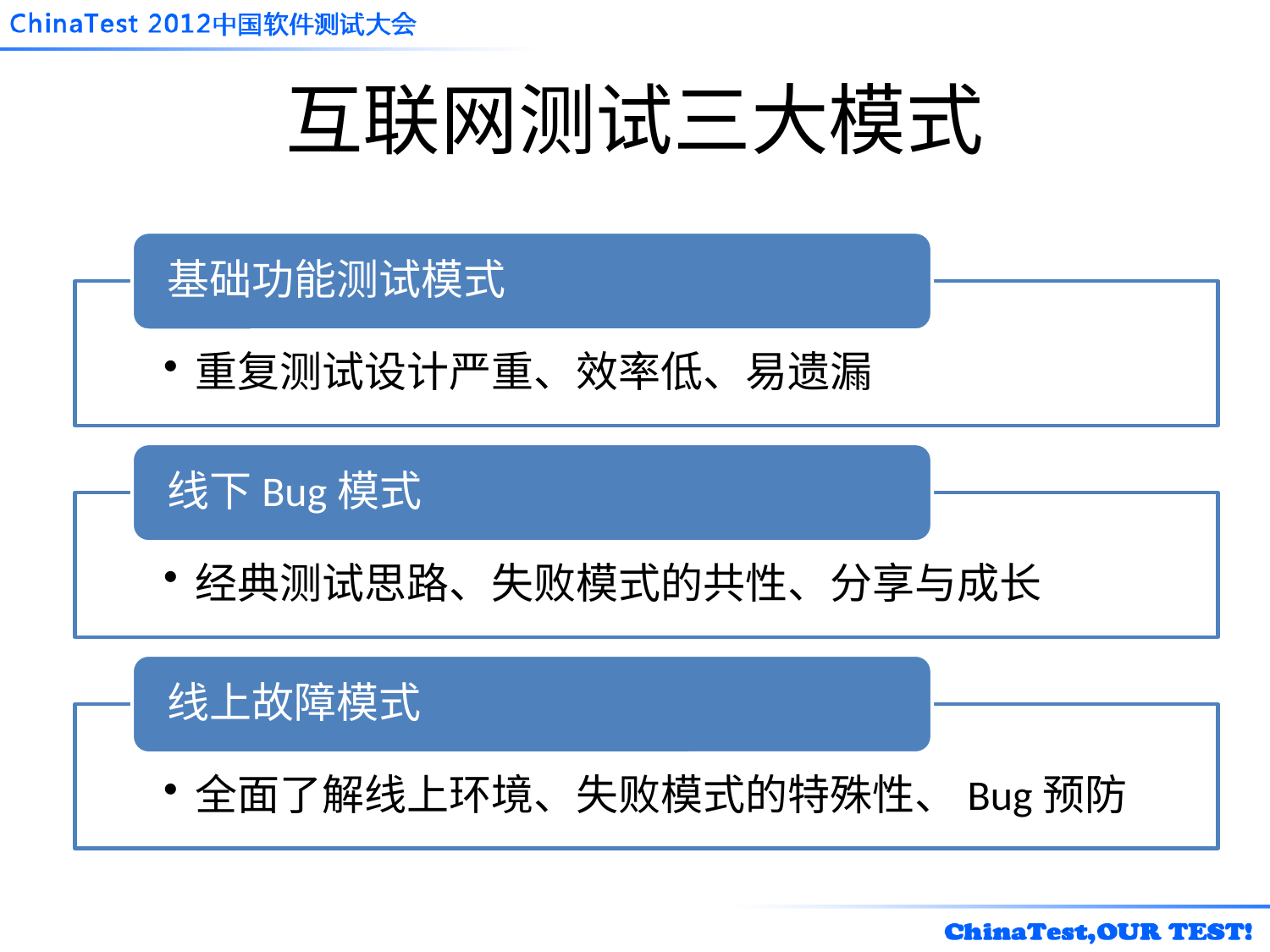

# 互联网测试三大模式

重复测试设计严重、效率低、易遗漏
基础功能测试模式
经典测试思路、失败模式的共性、分享与成长
线下Bug模式
全面了解线上环境、失败模式的特殊性、Bug预防
线上故障模式